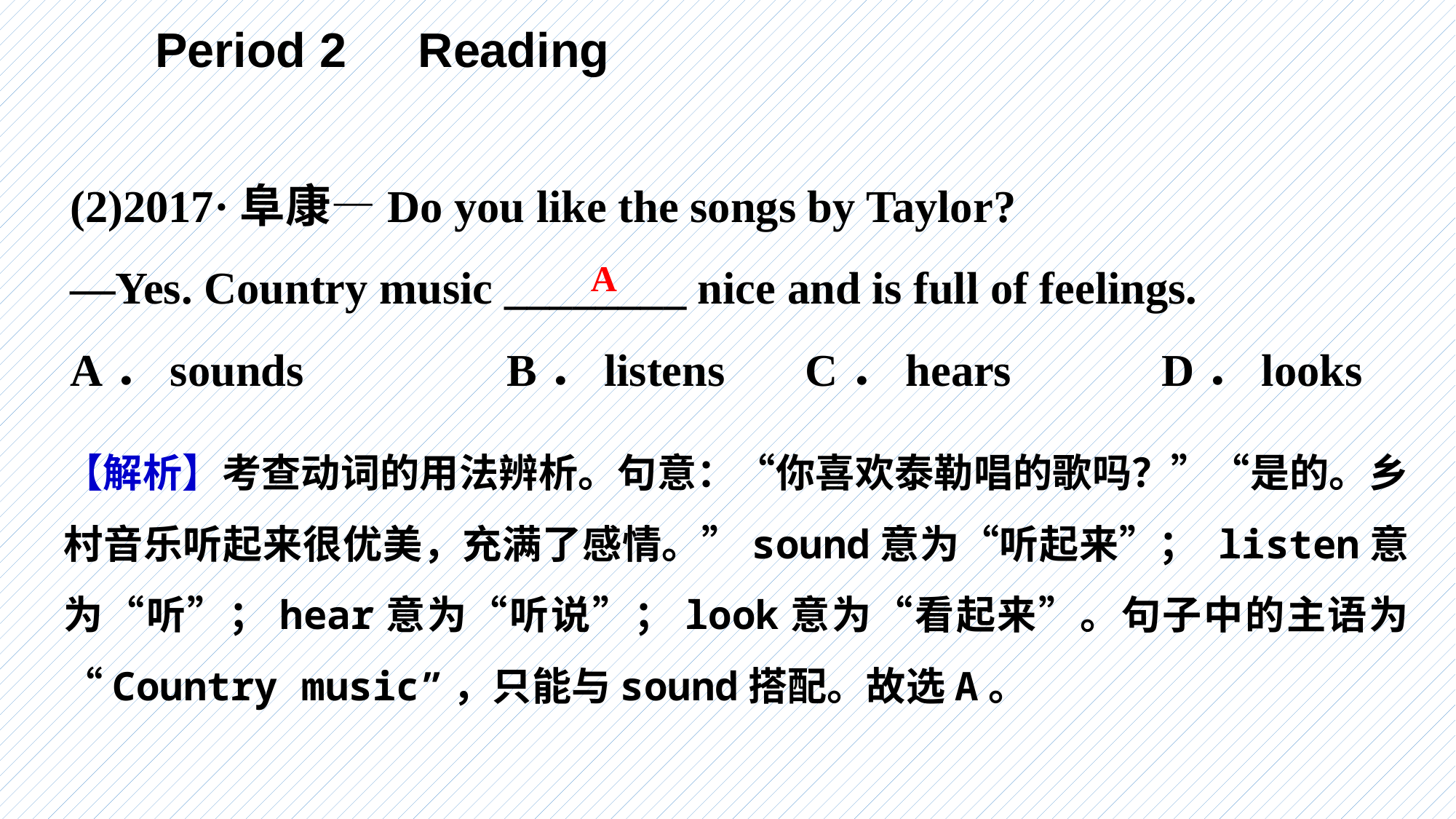

Period 2　Reading
(2)2017·阜康—Do you like the songs by Taylor?
—Yes. Country music ________ nice and is full of feelings.
A．sounds　　	B．listens       C．hears  		D．looks
A
【解析】考查动词的用法辨析。句意：“你喜欢泰勒唱的歌吗？”“是的。乡村音乐听起来很优美，充满了感情。”sound意为“听起来”； listen意为“听”；hear意为“听说”；look意为“看起来”。句子中的主语为“Country music”，只能与sound搭配。故选A。